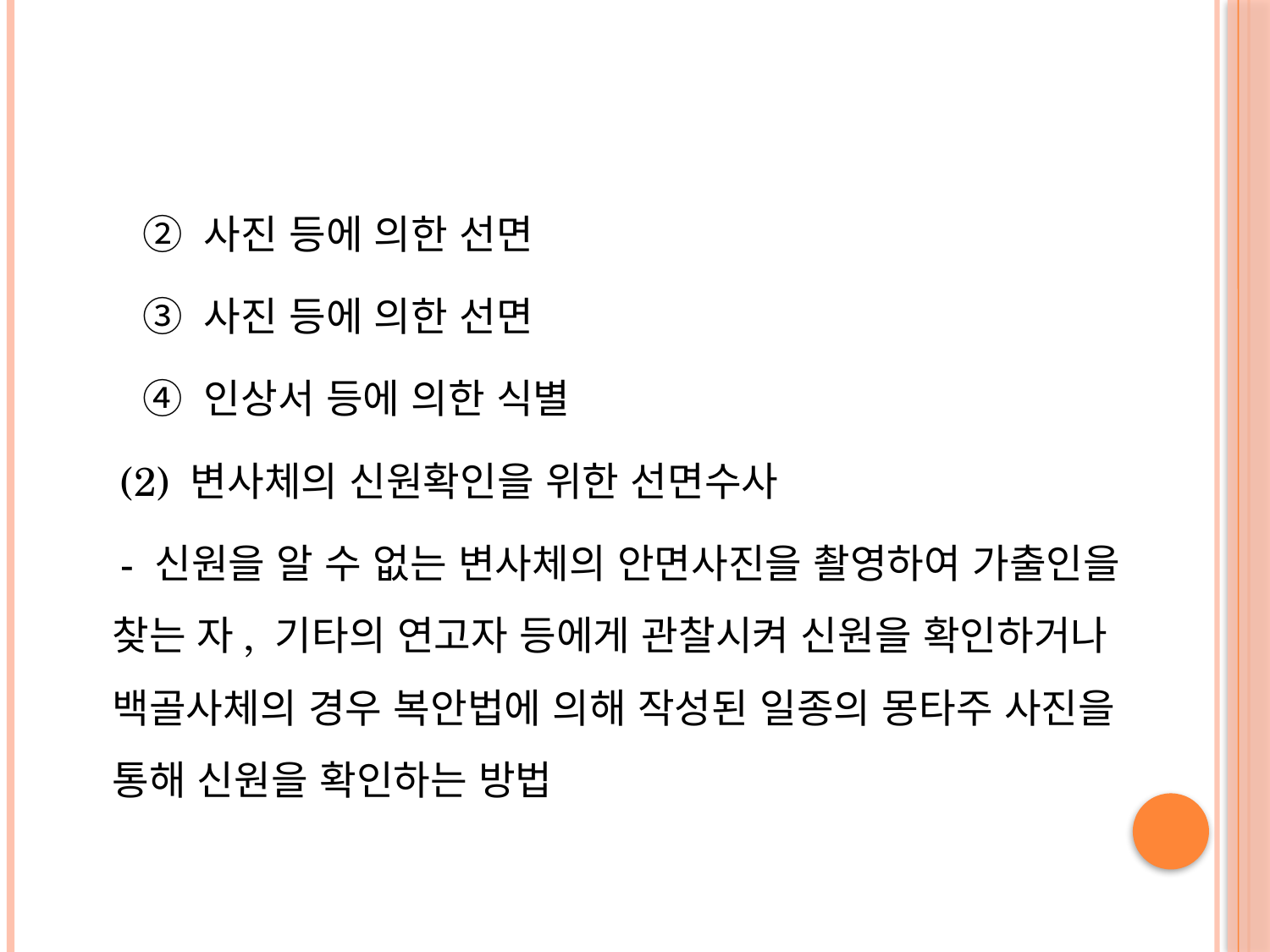

#
      ② 사진 등에 의한 선면
      ③ 사진 등에 의한 선면
      ④ 인상서 등에 의한 식별
    (2) 변사체의 신원확인을 위한 선면수사
    - 신원을 알 수 없는 변사체의 안면사진을 촬영하여 가출인을 찾는 자, 기타의 연고자 등에게 관찰시켜 신원을 확인하거나 백골사체의 경우 복안법에 의해 작성된 일종의 몽타주 사진을 통해 신원을 확인하는 방법